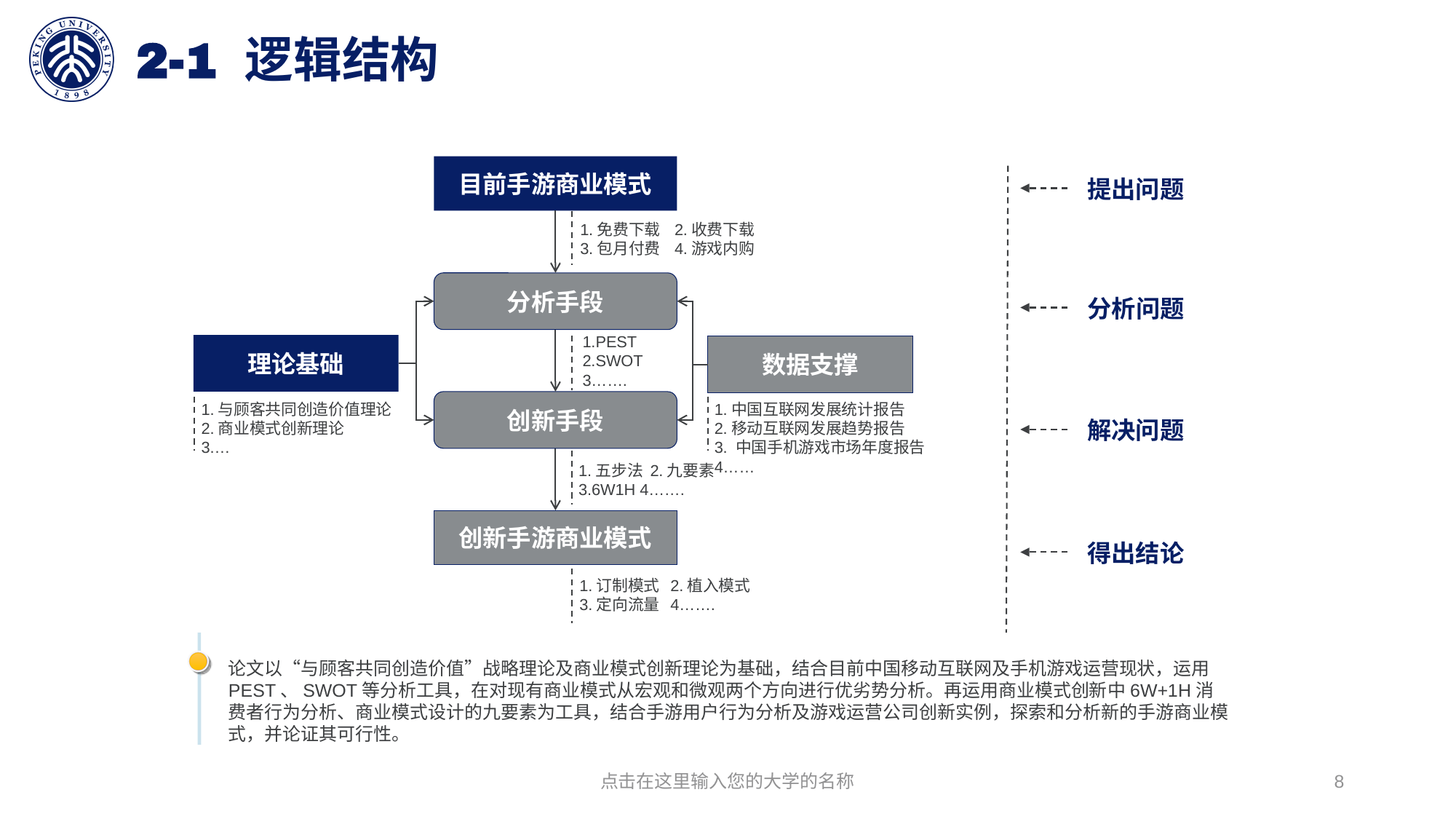

# 2-1 逻辑结构
目前手游商业模式
1.免费下载   2.收费下载
3.包月付费   4.游戏内购
分析手段
1.PEST
2.SWOT
3…….
理论基础
数据支撑
创新手段
1.中国互联网发展统计报告
2.移动互联网发展趋势报告
3. 中国手机游戏市场年度报告
4……
1.与顾客共同创造价值理论
2.商业模式创新理论
3.…
1.五步法 2.九要素
3.6W1H 4…….
创新手游商业模式
1.订制模式  2.植入模式
3.定向流量  4…….
提出问题
分析问题
解决问题
得出结论

论文以“与顾客共同创造价值”战略理论及商业模式创新理论为基础，结合目前中国移动互联网及手机游戏运营现状，运用PEST、SWOT等分析工具，在对现有商业模式从宏观和微观两个方向进行优劣势分析。再运用商业模式创新中6W+1H消费者行为分析、商业模式设计的九要素为工具，结合手游用户行为分析及游戏运营公司创新实例，探索和分析新的手游商业模式，并论证其可行性。
点击在这里输入您的大学的名称
8